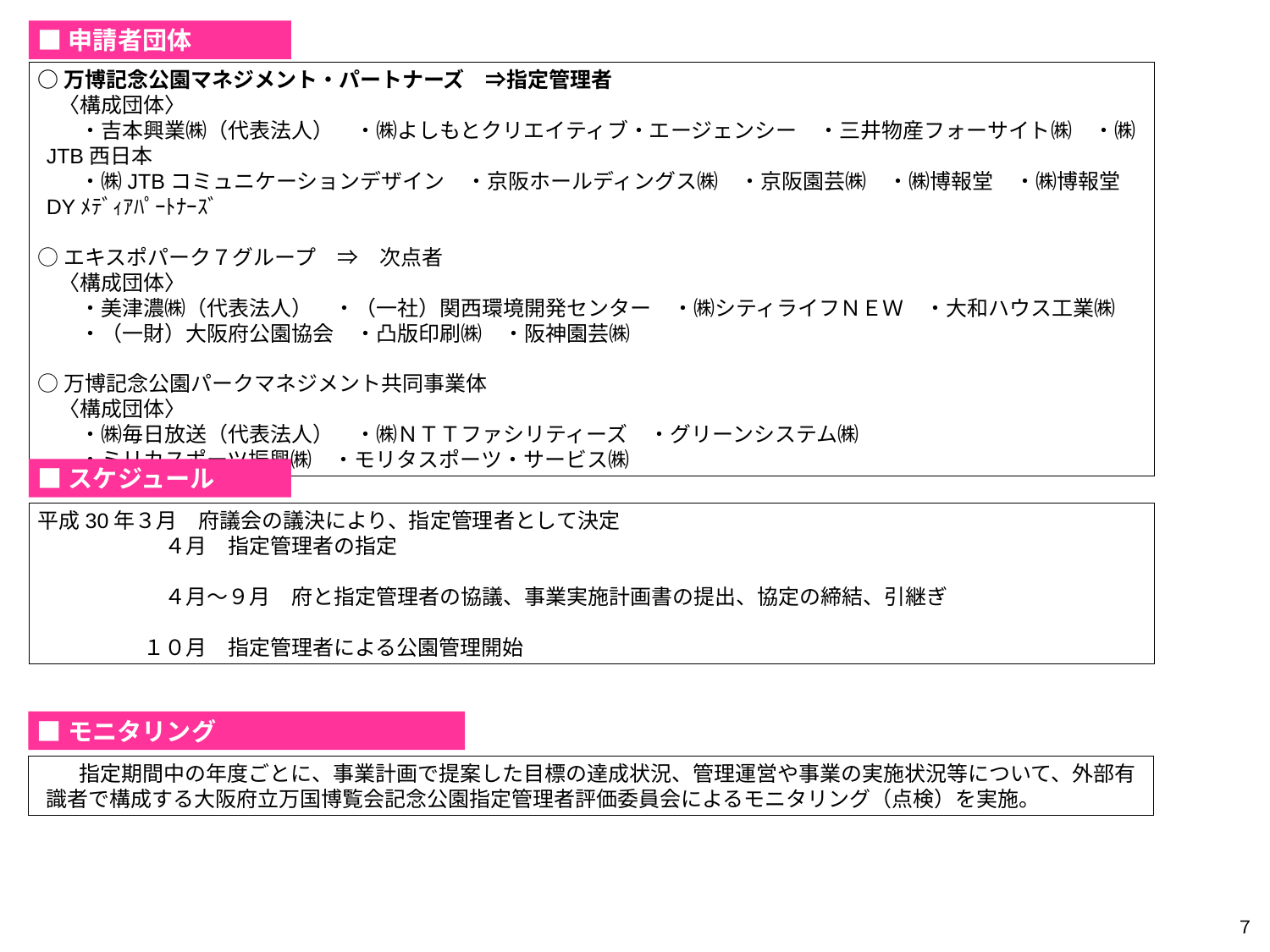

■申請者団体
○万博記念公園マネジメント・パートナーズ　⇒指定管理者
　〈構成団体〉
　　・吉本興業㈱（代表法人）　・㈱よしもとクリエイティブ・エージェンシー　・三井物産フォーサイト㈱　・㈱JTB西日本
　　・㈱JTBコミュニケーションデザイン　・京阪ホールディングス㈱　・京阪園芸㈱　・㈱博報堂　・㈱博報堂DYﾒﾃﾞｨｱﾊﾟｰﾄﾅｰｽﾞ

○エキスポパーク７グループ　⇒　次点者
　〈構成団体〉
　　・美津濃㈱（代表法人）　・（一社）関西環境開発センター　・㈱シティライフＮＥＷ　・大和ハウス工業㈱
　　・（一財）大阪府公園協会　・凸版印刷㈱　・阪神園芸㈱

○万博記念公園パークマネジメント共同事業体
　〈構成団体〉
　　・㈱毎日放送（代表法人）　・㈱ＮＴＴファシリティーズ　・グリーンシステム㈱
　　・ミリカスポーツ振興㈱　・モリタスポーツ・サービス㈱
■スケジュール
平成30年３月　府議会の議決により、指定管理者として決定
　　　　　　４月　指定管理者の指定

　　　　　　４月～９月　府と指定管理者の協議、事業実施計画書の提出、協定の締結、引継ぎ

　　　　　１０月　指定管理者による公園管理開始
■モニタリング
　　指定期間中の年度ごとに、事業計画で提案した目標の達成状況、管理運営や事業の実施状況等について、外部有識者で構成する大阪府立万国博覧会記念公園指定管理者評価委員会によるモニタリング（点検）を実施。
７